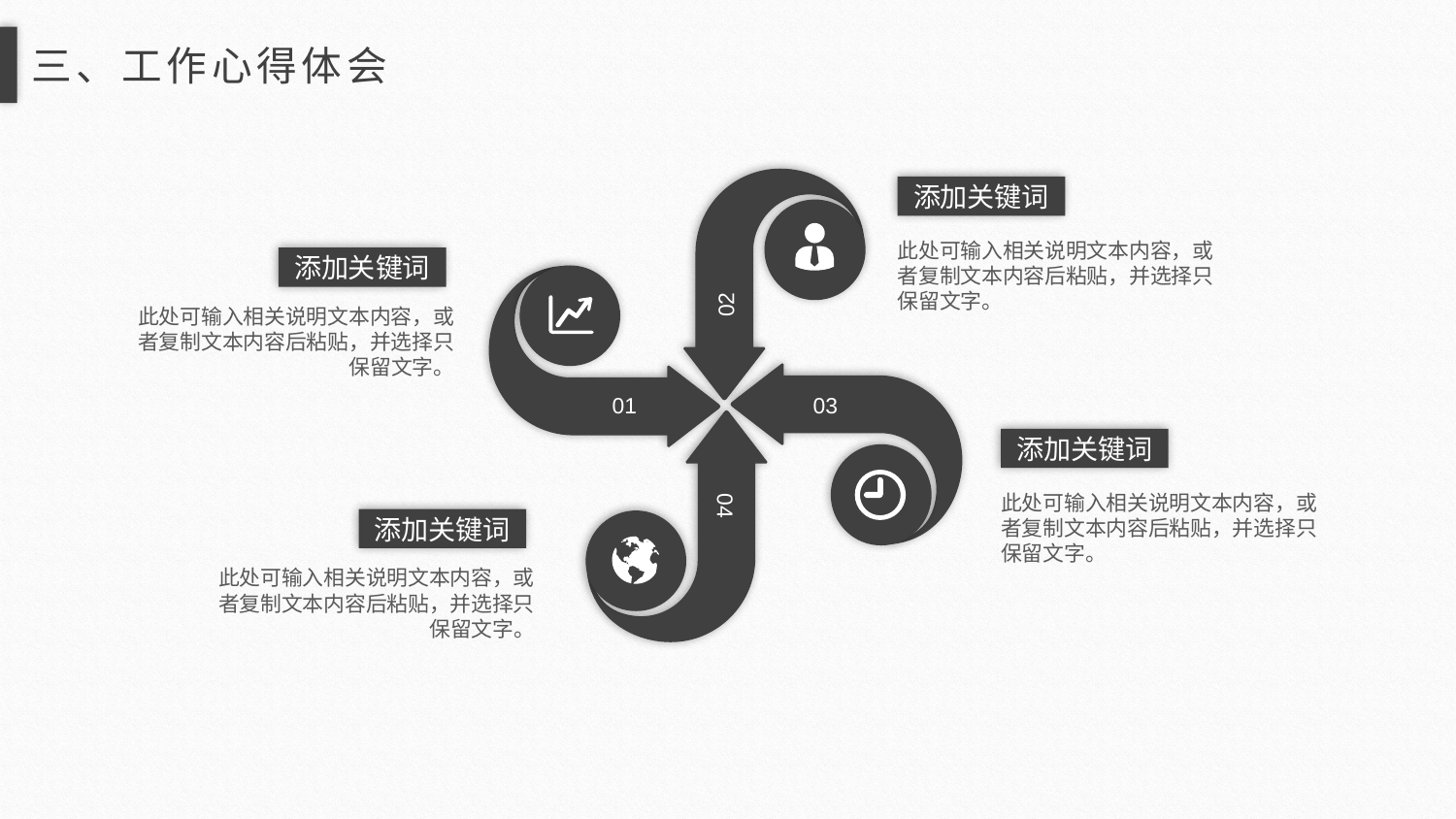

三、工作心得体会

添加关键词

此处可输入相关说明文本内容，或者复制文本内容后粘贴，并选择只保留文字。
添加关键词

02

此处可输入相关说明文本内容，或者复制文本内容后粘贴，并选择只保留文字。

01
03

添加关键词

04
此处可输入相关说明文本内容，或者复制文本内容后粘贴，并选择只保留文字。
添加关键词

此处可输入相关说明文本内容，或者复制文本内容后粘贴，并选择只保留文字。